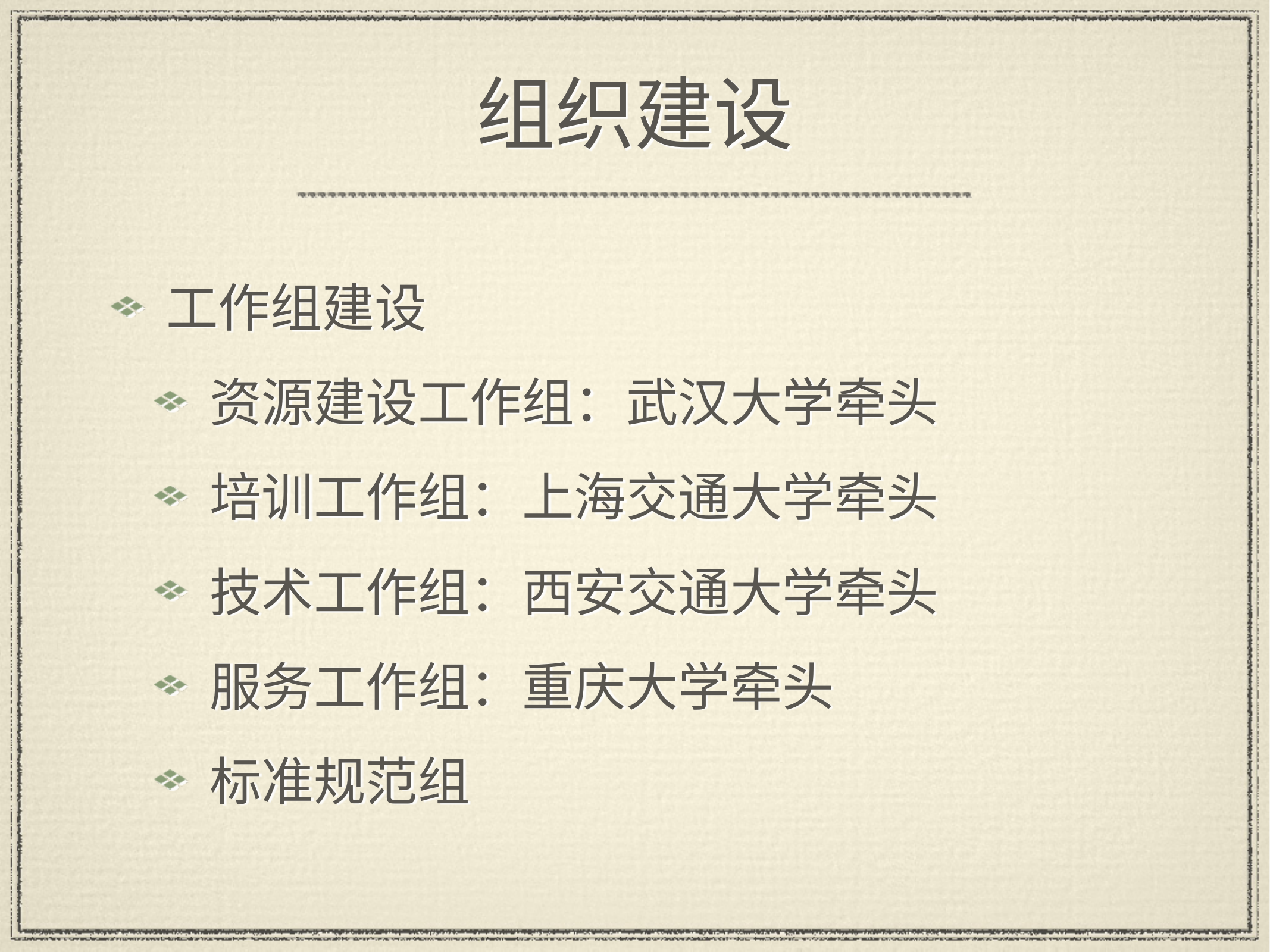

# 组织建设
工作组建设
资源建设工作组：武汉大学牵头
培训工作组：上海交通大学牵头
技术工作组：西安交通大学牵头
服务工作组：重庆大学牵头
标准规范组